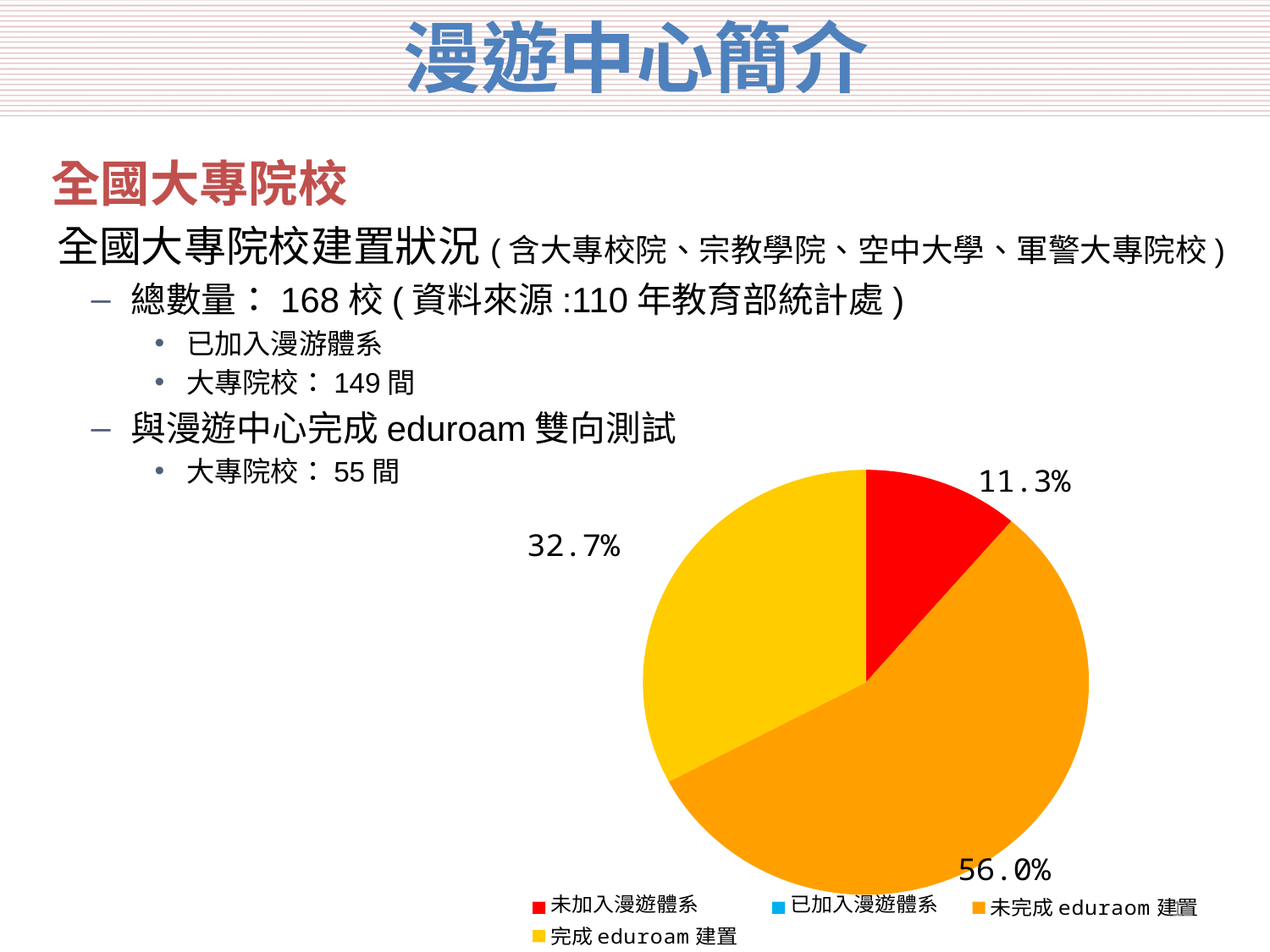

# 漫遊中心簡介
全國大專院校
  全國大專院校建置狀況(含大專校院、宗教學院、空中大學、軍警大專院校)
總數量：168校(資料來源:110年教育部統計處)
已加入漫游體系
大專院校：149間
與漫遊中心完成eduroam雙向測試
大專院校：55間

[unsupported chart]

11